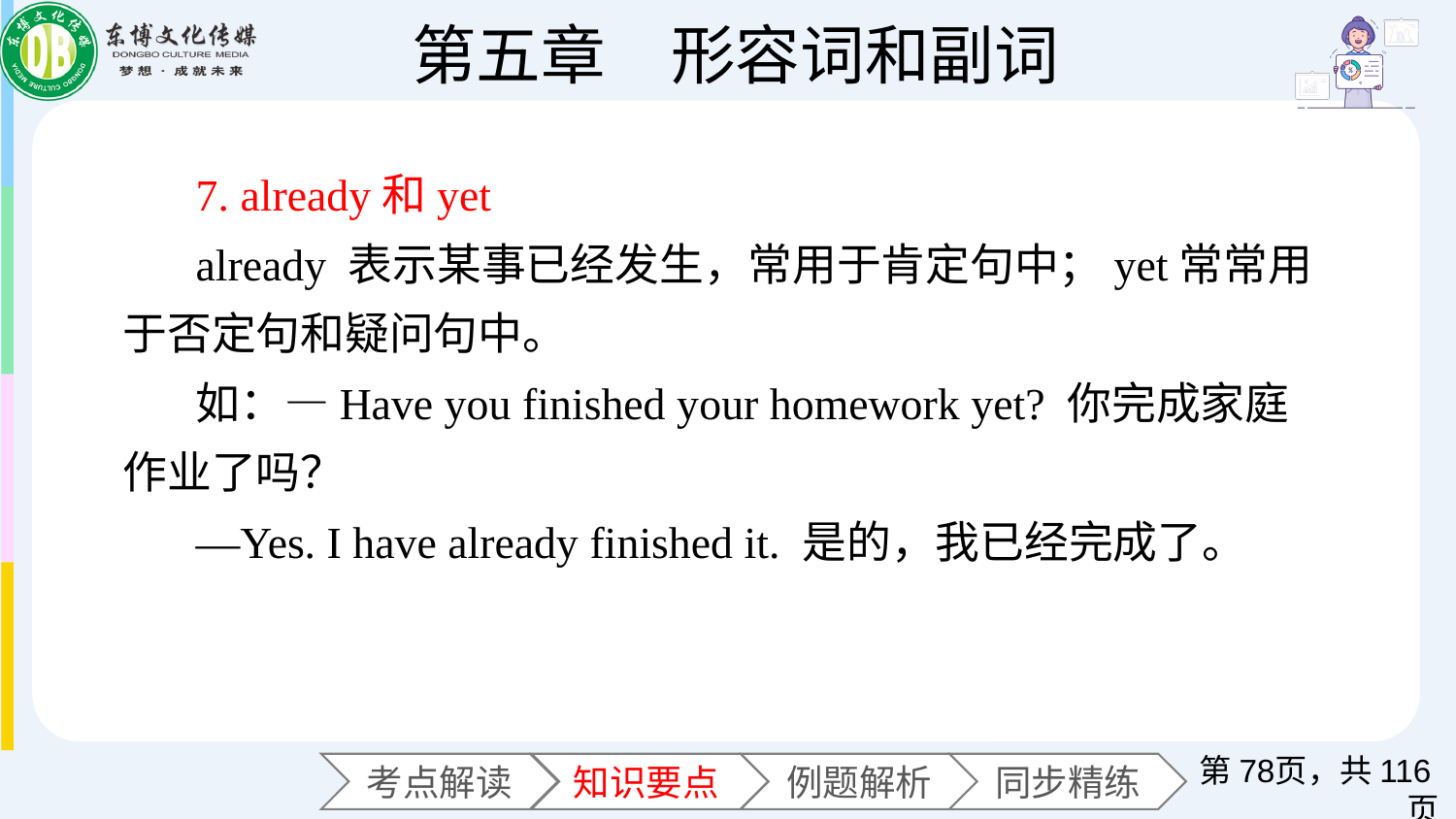

7. already和yet
already 表示某事已经发生，常用于肯定句中；yet常常用于否定句和疑问句中。
如：—Have you finished your homework yet? 你完成家庭作业了吗？
—Yes. I have already finished it. 是的，我已经完成了。
第78页，共116页